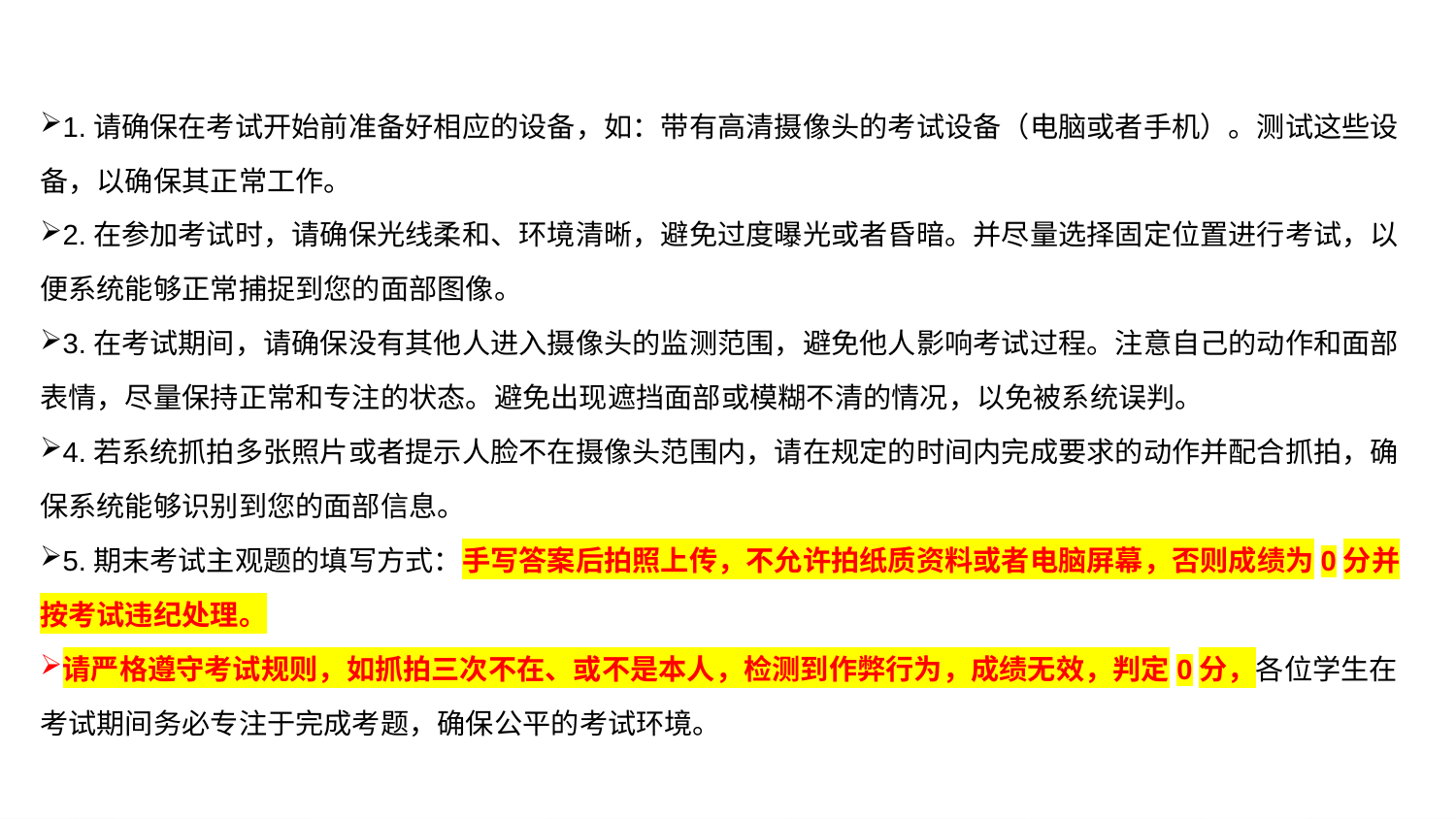

1.请确保在考试开始前准备好相应的设备，如：带有高清摄像头的考试设备（电脑或者手机）。测试这些设备，以确保其正常工作。
2.在参加考试时，请确保光线柔和、环境清晰，避免过度曝光或者昏暗。并尽量选择固定位置进行考试，以便系统能够正常捕捉到您的面部图像。
3.在考试期间，请确保没有其他人进入摄像头的监测范围，避免他人影响考试过程。注意自己的动作和面部表情，尽量保持正常和专注的状态。避免出现遮挡面部或模糊不清的情况，以免被系统误判。
4.若系统抓拍多张照片或者提示人脸不在摄像头范围内，请在规定的时间内完成要求的动作并配合抓拍，确保系统能够识别到您的面部信息。
5.期末考试主观题的填写方式：手写答案后拍照上传，不允许拍纸质资料或者电脑屏幕，否则成绩为0分并按考试违纪处理。
请严格遵守考试规则，如抓拍三次不在、或不是本人，检测到作弊行为，成绩无效，判定0分，各位学生在考试期间务必专注于完成考题，确保公平的考试环境。